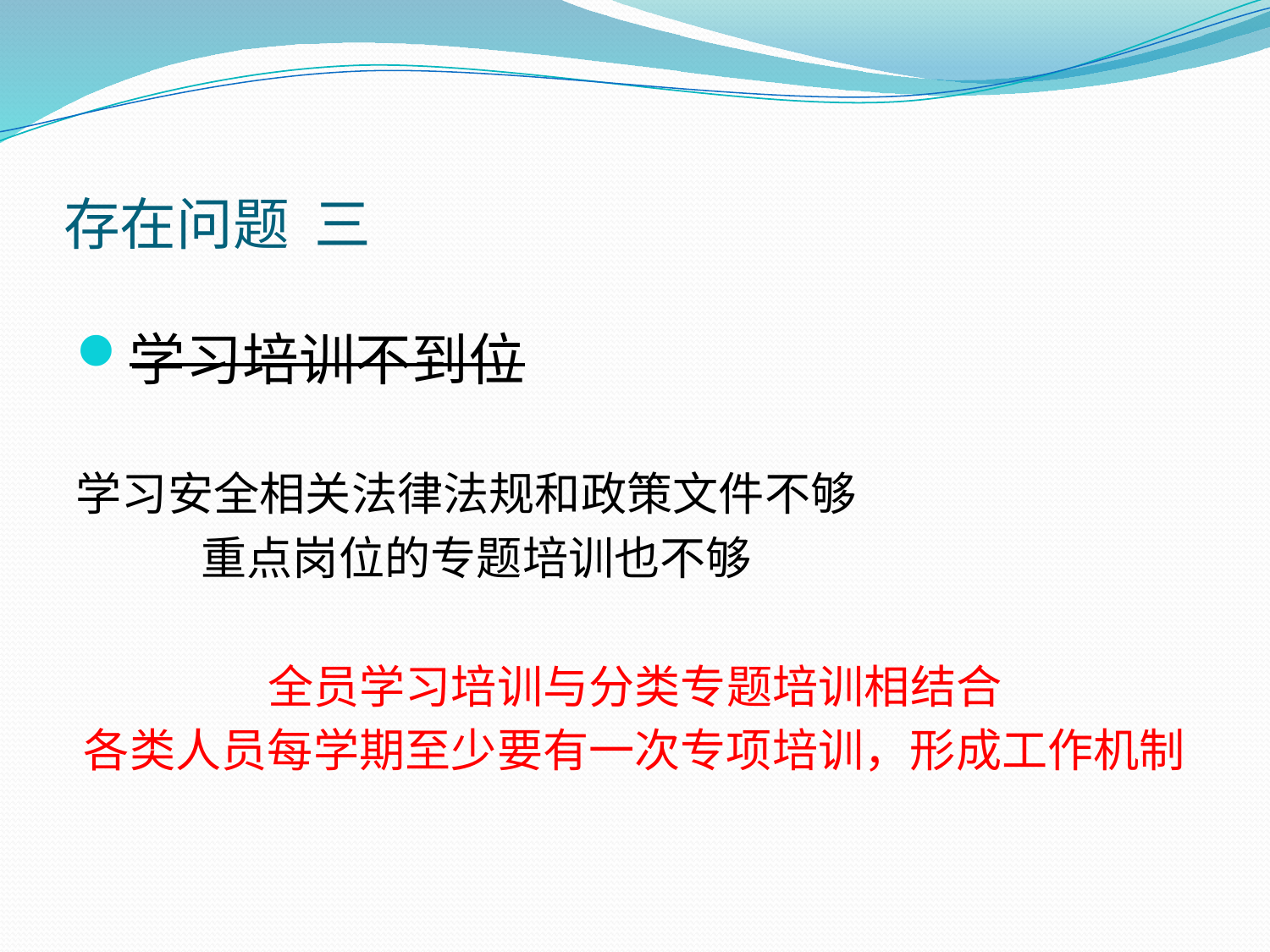

# 存在问题  三
学习培训不到位

学习安全相关法律法规和政策文件不够
           重点岗位的专题培训也不够

全员学习培训与分类专题培训相结合
各类人员每学期至少要有一次专项培训，形成工作机制